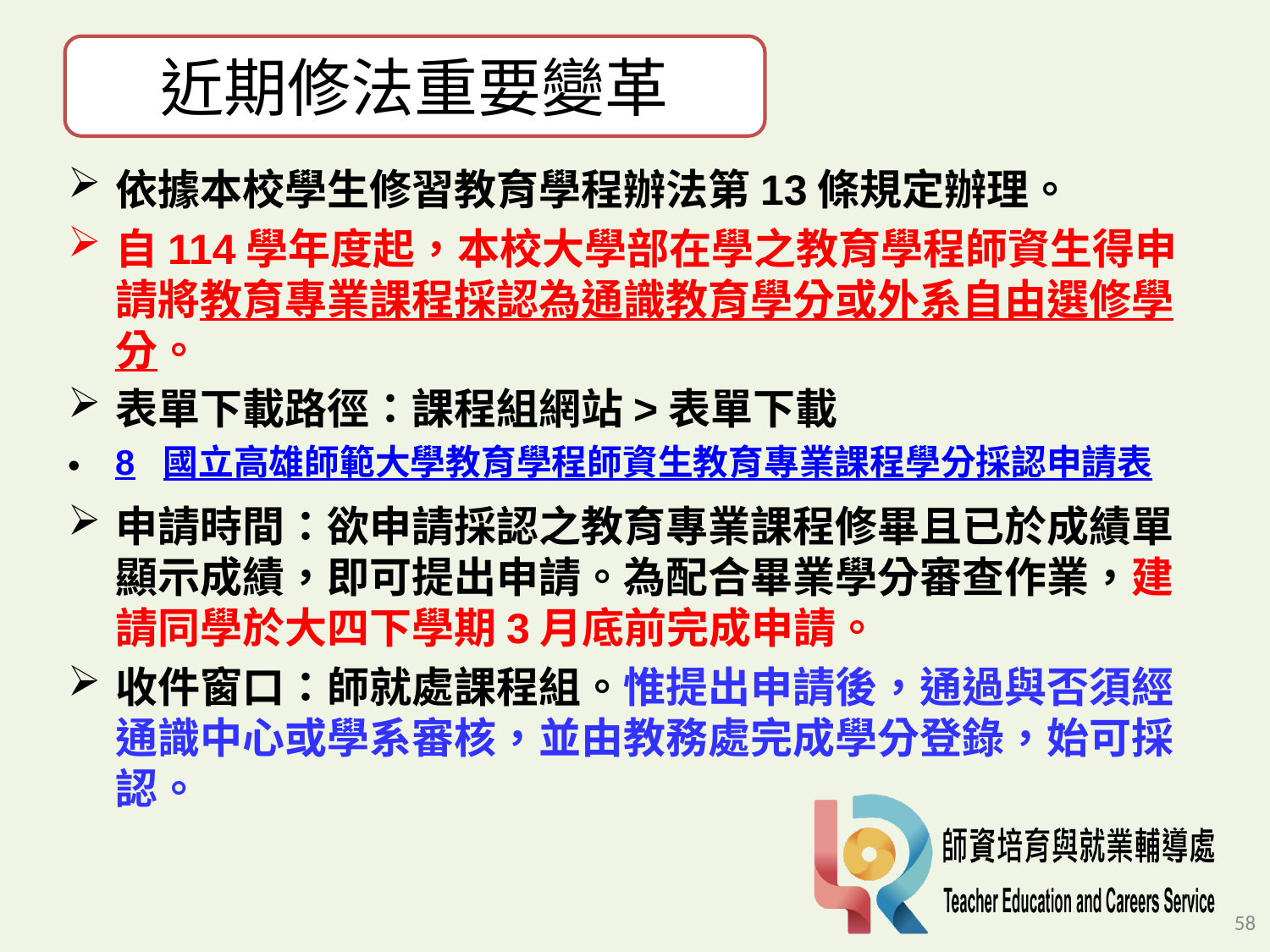

近期修法重要變革
#
依據本校學生修習教育學程辦法第13條規定辦理。
自114學年度起，本校大學部在學之教育學程師資生得申請將教育專業課程採認為通識教育學分或外系自由選修學分。
表單下載路徑：課程組網站>表單下載
8  國立高雄師範大學教育學程師資生教育專業課程學分採認申請表
申請時間：欲申請採認之教育專業課程修畢且已於成績單顯示成績，即可提出申請。為配合畢業學分審查作業，建請同學於大四下學期3月底前完成申請。
收件窗口：師就處課程組。惟提出申請後，通過與否須經通識中心或學系審核，並由教務處完成學分登錄，始可採認。

58